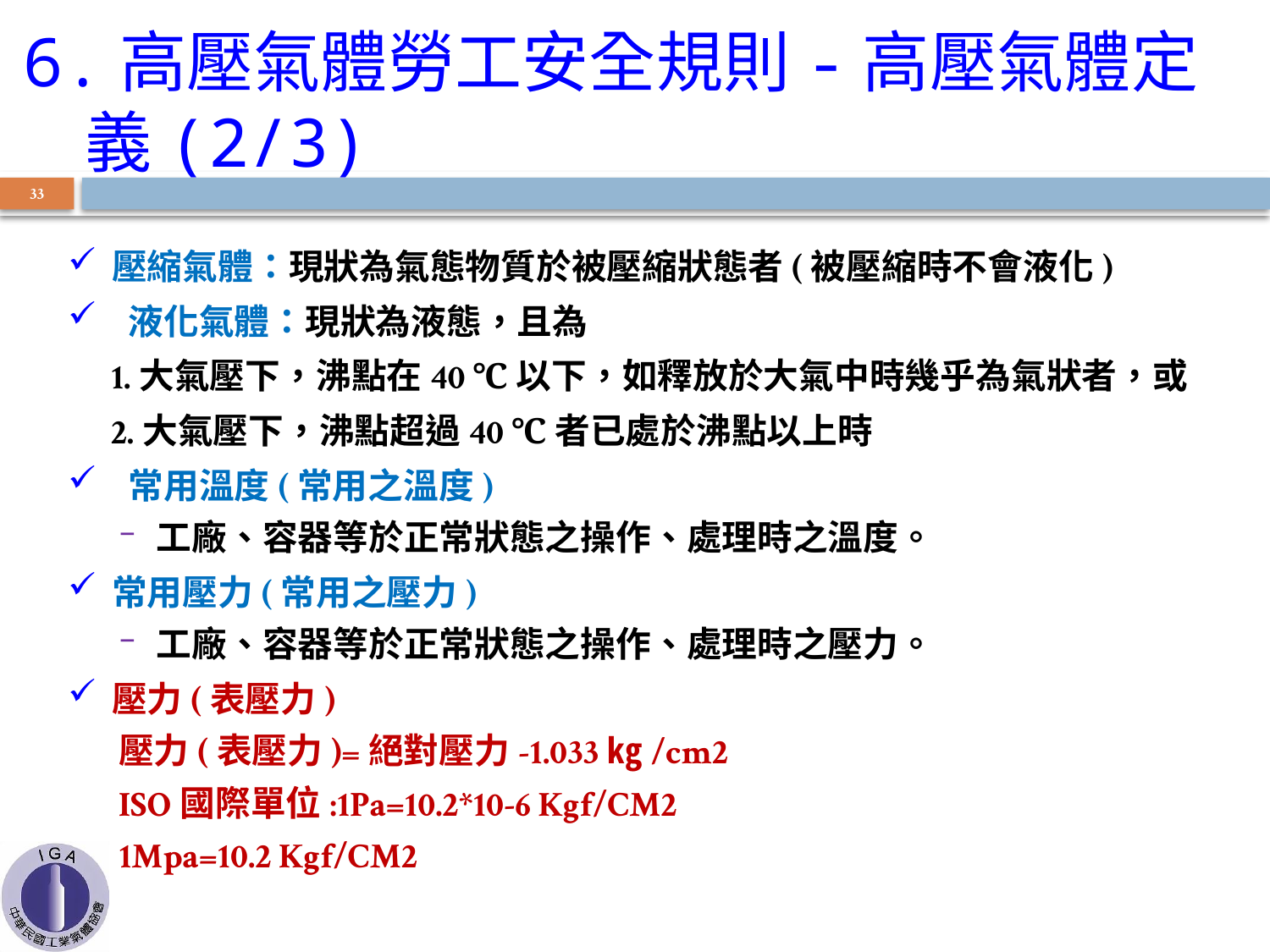

6.高壓氣體勞工安全規則-高壓氣體定義(2/3)
33
壓縮氣體：現狀為氣態物質於被壓縮狀態者(被壓縮時不會液化)
 液化氣體：現狀為液態，且為
      1.大氣壓下，沸點在40 ℃以下，如釋放於大氣中時幾乎為氣狀者，或
      2.大氣壓下，沸點超過40 ℃者已處於沸點以上時
 常用溫度(常用之溫度)
工廠、容器等於正常狀態之操作、處理時之溫度。
常用壓力(常用之壓力)
工廠、容器等於正常狀態之操作、處理時之壓力。
壓力(表壓力)
壓力(表壓力)=絕對壓力-1.033㎏/cm2
ISO國際單位:1Pa=10.2*10-6 Kgf/CM2
1Mpa=10.2 Kgf/CM2